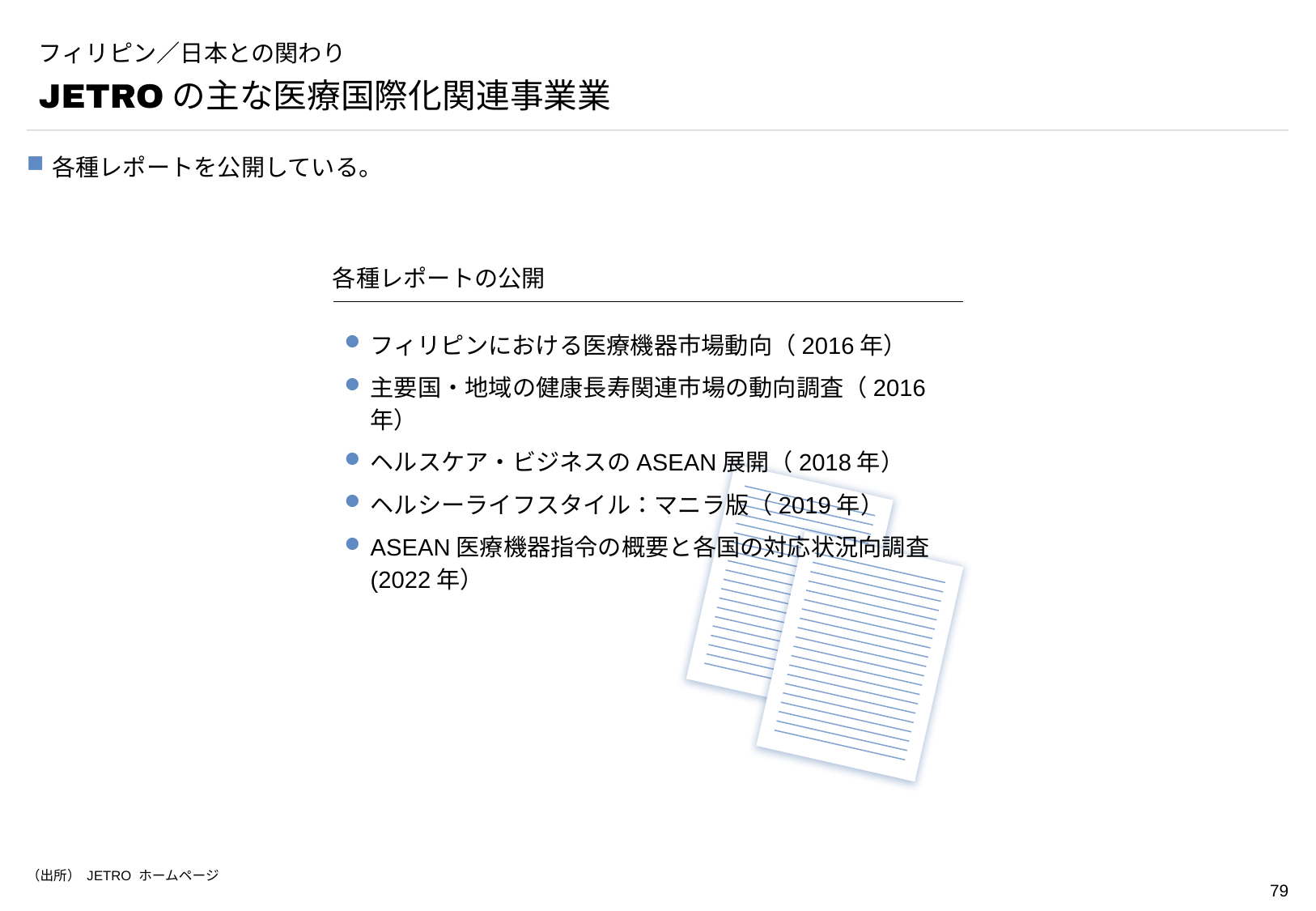

# フィリピン／日本との関わり
JETROの主な医療国際化関連事業業
各種レポートを公開している。
各種レポートの公開
フィリピンにおける医療機器市場動向（2016年）
主要国・地域の健康長寿関連市場の動向調査（2016年）
ヘルスケア・ビジネスのASEAN展開（2018年）
ヘルシーライフスタイル：マニラ版（2019年）
ASEAN医療機器指令の概要と各国の対応状況向調査(2022年）

（出所） JETRO ホームページ